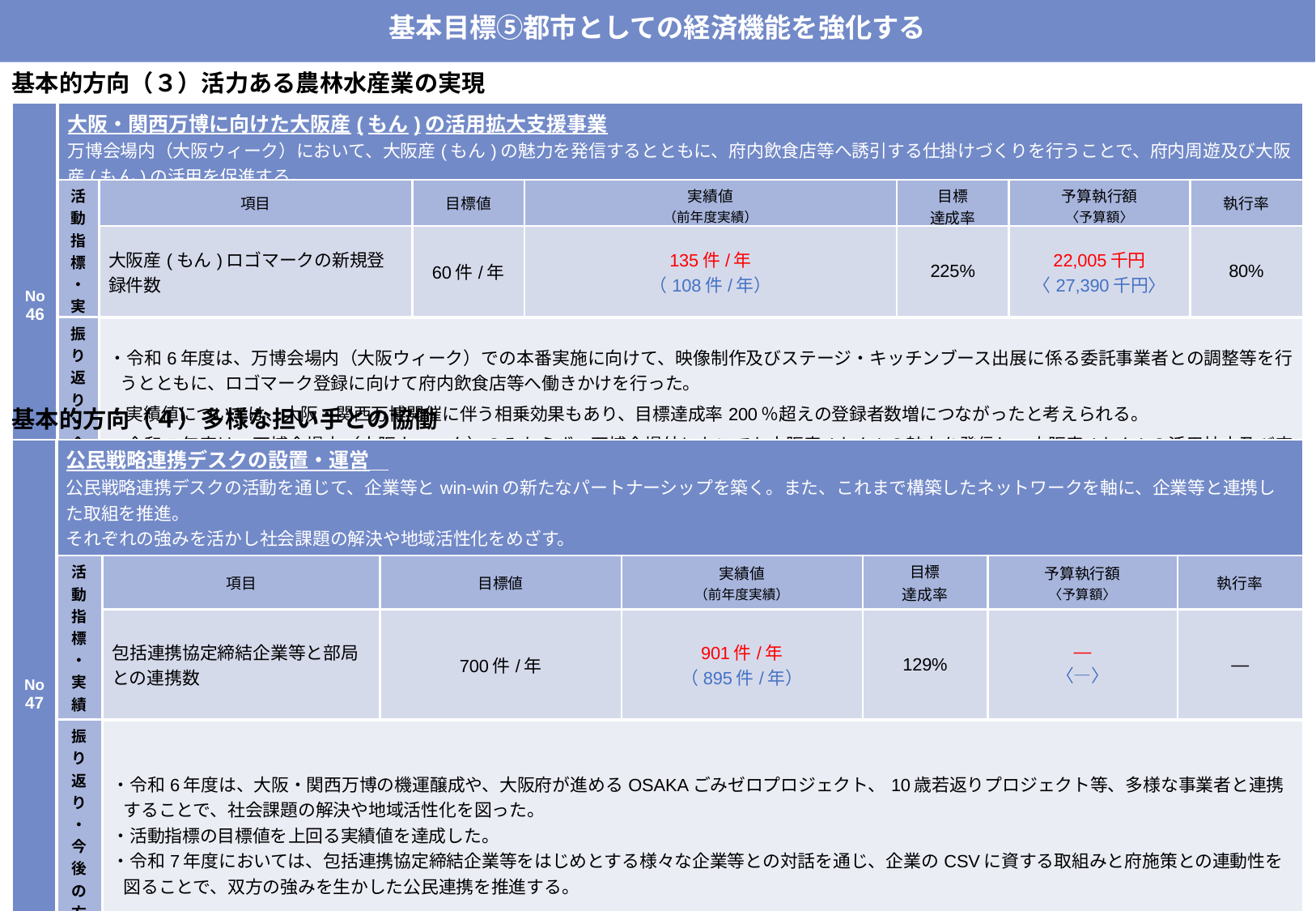

基本目標⑤都市としての経済機能を強化する
基本的方向（３）活力ある農林水産業の実現
| No46 | 大阪・関西万博に向けた大阪産(もん)の活用拡大支援事業 万博会場内（大阪ウィーク）において、大阪産(もん)の魅力を発信するとともに、府内飲食店等へ誘引する仕掛けづくりを行うことで、府内周遊及び大阪産(もん)の活用を促進する。 |  |  |  |  | ぶどう狩りやワイン産地の見学など着地型観光による「大阪の食」のプロモーションの他、観光コンテンツと連携することにより府内周辺部への流れを創出し、その地域でしかできない「大阪の食」の体験を創出する。また、コロナ禍を踏まえたデジタル技術の活用による非対面型のプロモーションやマッチング商談会により海外市場の開拓を図り、海外販路拡大をめざす生産者等の支援を行う。※令和3年度事業を繰越実施。 |  |
| --- | --- | --- | --- | --- | --- | --- | --- |
|  | 活動指標・ 実績 | 項目 | 目標値 | 実績値 （前年度実績） | 目標 達成率 | 予算執行額 〈予算額〉 | 執行率 |
|  |  | 大阪産(もん)ロゴマークの新規登録件数 | 60件/年 | 135件/年 （108件/年） | 225% | 22,005千円 〈27,390千円〉 | 80% |
|  | 振り返り・ 今後の方針 | ・令和6年度は、万博会場内（大阪ウィーク）での本番実施に向けて、映像制作及びステージ・キッチンブース出展に係る委託事業者との調整等を行うとともに、ロゴマーク登録に向けて府内飲食店等へ働きかけを行った。 ・実績値については、大阪・関西万博開催に伴う相乗効果もあり、目標達成率200％超えの登録者数増につながったと考えられる。 ・令和7年度は、万博会場内（大阪ウィーク）のみならず、万博会場外においても大阪産(もん)の魅力を発信し、大阪産(もん)の活用拡大及び府内周遊を促進していく。 |  |  |  |  |  |
基本的方向（４）多様な担い手との協働
| No47 | 公民戦略連携デスクの設置・運営　 公民戦略連携デスクの活動を通じて、企業等とwin-winの新たなパートナーシップを築く。また、これまで構築したネットワークを軸に、企業等と連携した取組を推進。 それぞれの強みを活かし社会課題の解決や地域活性化をめざす。 |  |  |  |  | 公民戦略連携デスクの活動を通じて、企業・大学とwin-winの新たなパートナーシップを築く。また、これまで構築したネットワークを軸に、多様な事業者が連携した取組みを推進。それぞれの強みを活かし社会課題の解決や地域活性化をめざす。 |  |
| --- | --- | --- | --- | --- | --- | --- | --- |
|  | 活動指標・実績 | 項目 | 目標値 | 実績値 （前年度実績） | 目標 達成率 | 予算執行額 〈予算額〉 | 執行率 |
|  |  | 包括連携協定締結企業等と部局との連携数 | 700件/年 | 901件/年 （895件/年） | 129% | ― 〈―〉 | ― |
|  | 振り返り・ 今後の方針 | ・令和6年度は、大阪・関西万博の機運醸成や、大阪府が進めるOSAKAごみゼロプロジェクト、10歳若返りプロジェクト等、多様な事業者と連携することで、社会課題の解決や地域活性化を図った。 ・活動指標の目標値を上回る実績値を達成した。 ・令和7年度においては、包括連携協定締結企業等をはじめとする様々な企業等との対話を通じ、企業のCSVに資する取組みと府施策との連動性を図ることで、双方の強みを生かした公民連携を推進する。 |  |  |  |  |  |
33